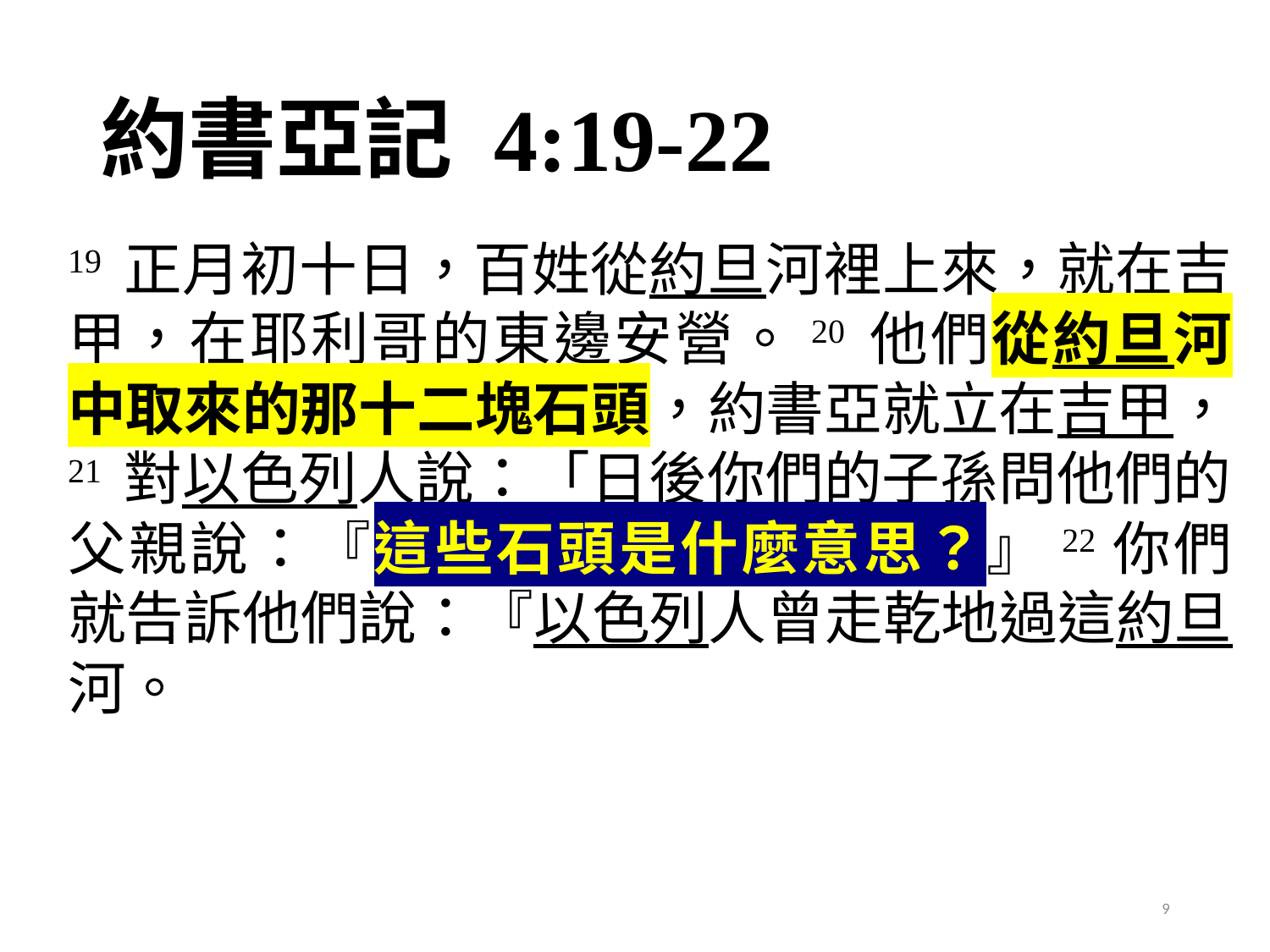

# 約書亞記 4:19-22
19 正月初十日，百姓從約旦河裡上來，就在吉甲，在耶利哥的東邊安營。20 他們從約旦河中取來的那十二塊石頭，約書亞就立在吉甲，21 對以色列人說：「日後你們的子孫問他們的父親說：『這些石頭是什麼意思？』22你們就告訴他們說：『以色列人曾走乾地過這約旦河。
9